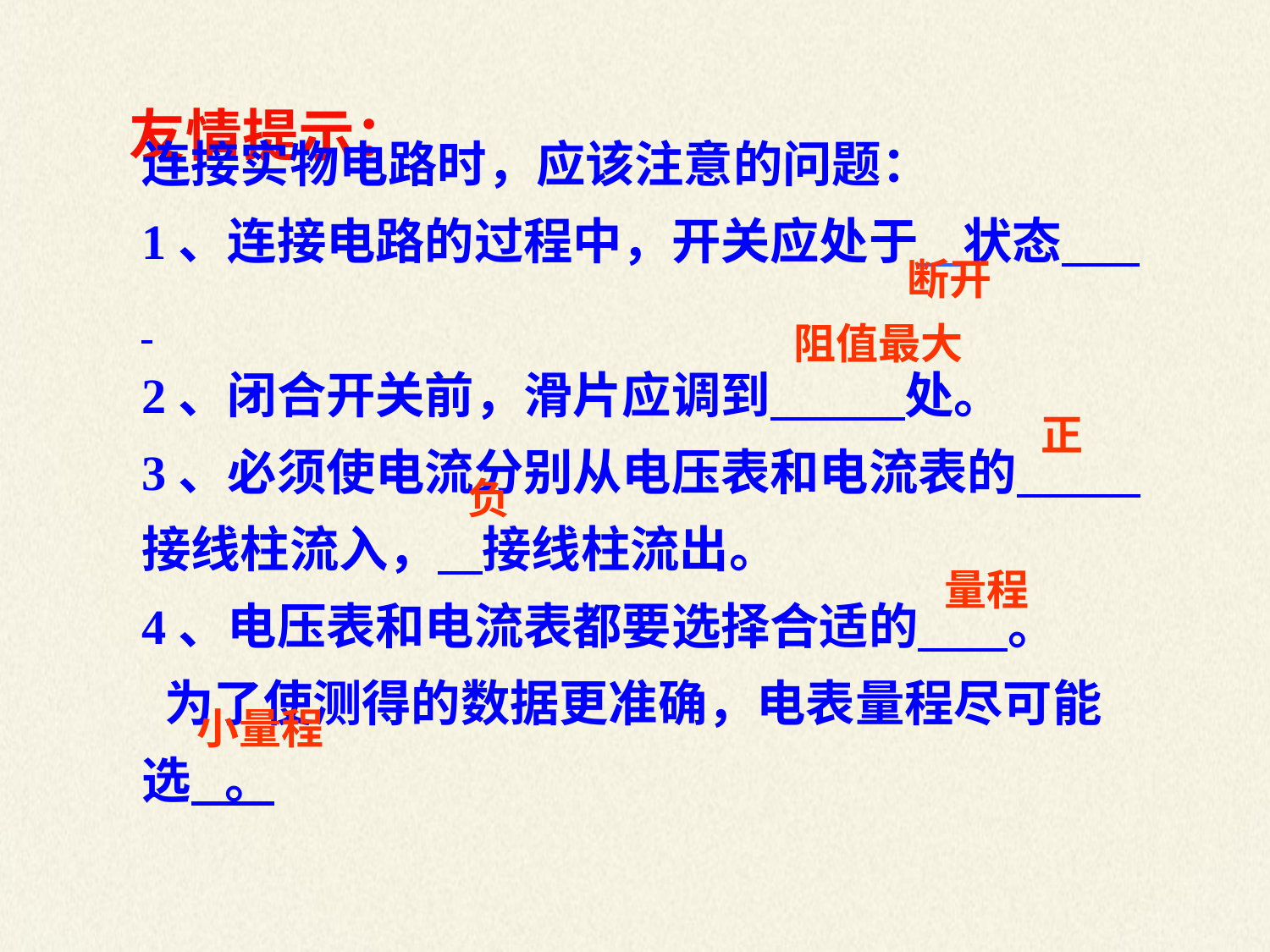

友情提示：
连接实物电路时，应该注意的问题：
1、连接电路的过程中，开关应处于    状态
2、闭合开关前，滑片应调到            处。
3、必须使电流分别从电压表和电流表的            接线柱流入，    接线柱流出。
4、电压表和电流表都要选择合适的        。
 为了使测得的数据更准确，电表量程尽可能选   。
断开
阻值最大
正
负
量程
小量程